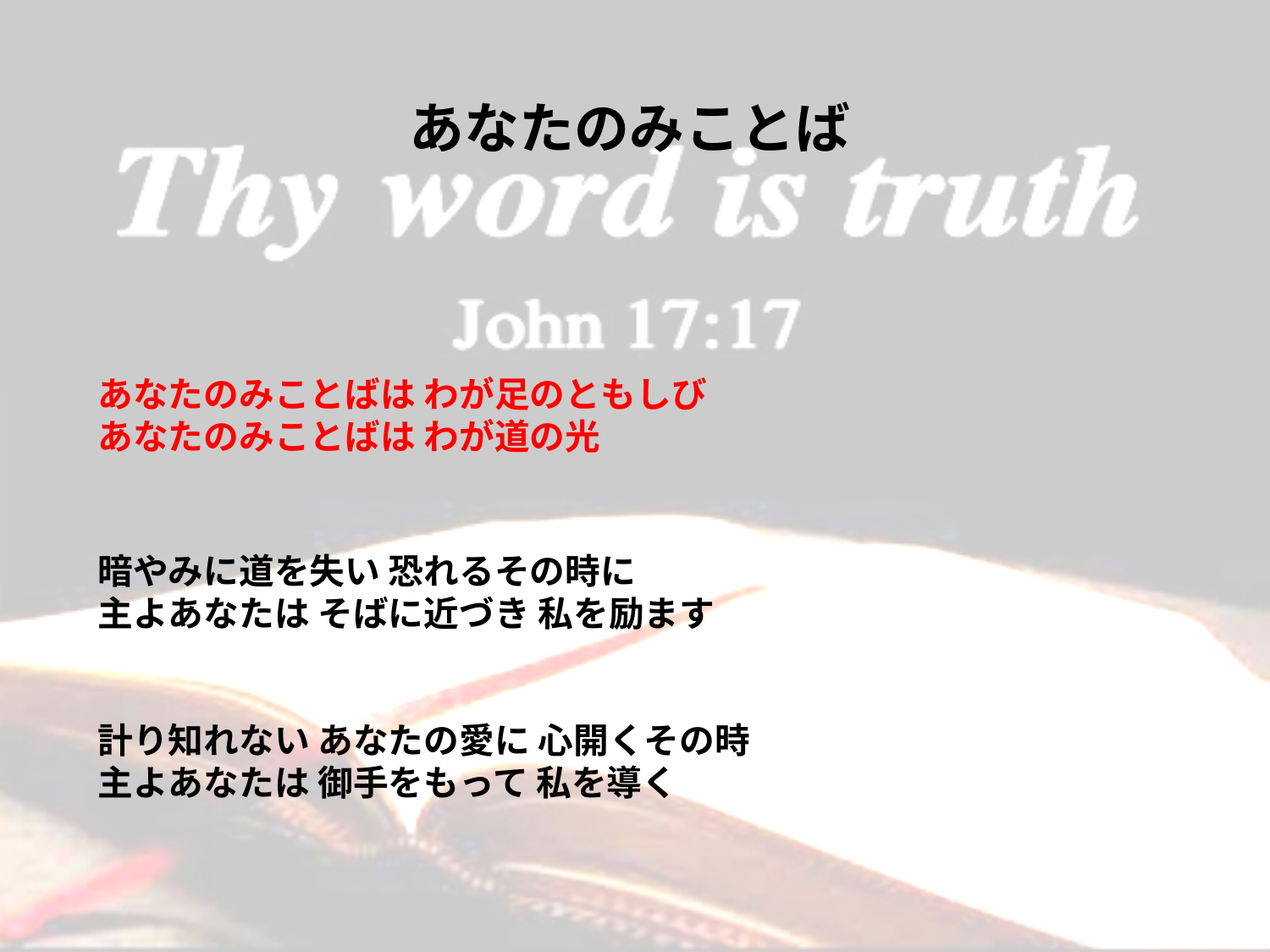

# あなたのみことば
あなたのみことばは わが足のともしび
あなたのみことばは わが道の光
暗やみに道を失い 恐れるその時に
主よあなたは そばに近づき 私を励ます
計り知れない あなたの愛に 心開くその時
主よあなたは 御手をもって 私を導く